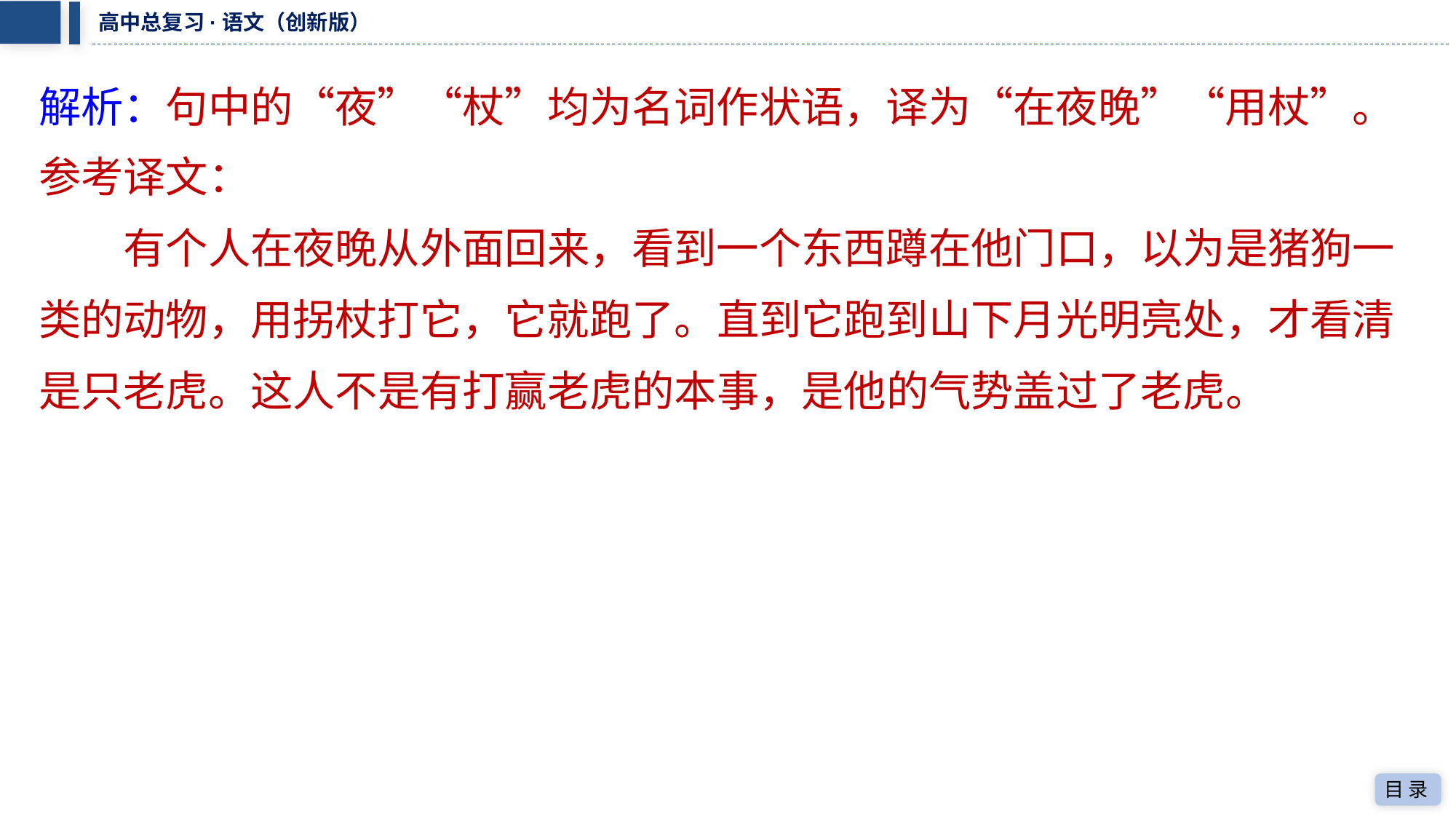

解析：句中的“夜”“杖”均为名词作状语，译为“在夜晚”“用杖”。
参考译文：
　　有个人在夜晚从外面回来，看到一个东西蹲在他门口，以为是猪狗一
类的动物，用拐杖打它，它就跑了。直到它跑到山下月光明亮处，才看清
是只老虎。这人不是有打赢老虎的本事，是他的气势盖过了老虎。